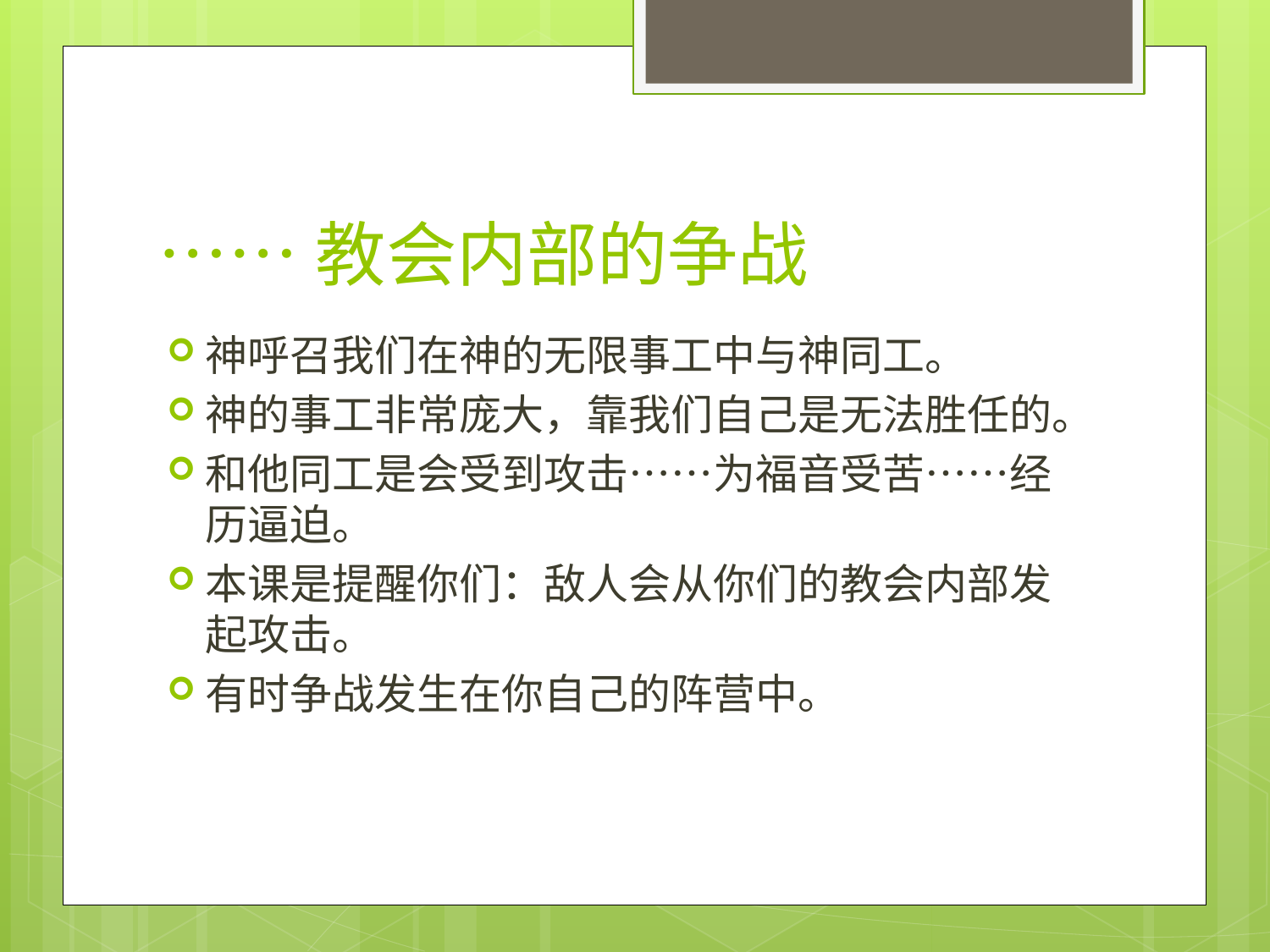

# ……教会内部的争战
神呼召我们在神的无限事工中与神同工。
神的事工非常庞大，靠我们自己是无法胜任的。
和他同工是会受到攻击……为福音受苦……经历逼迫。
本课是提醒你们：敌人会从你们的教会内部发起攻击。
有时争战发生在你自己的阵营中。